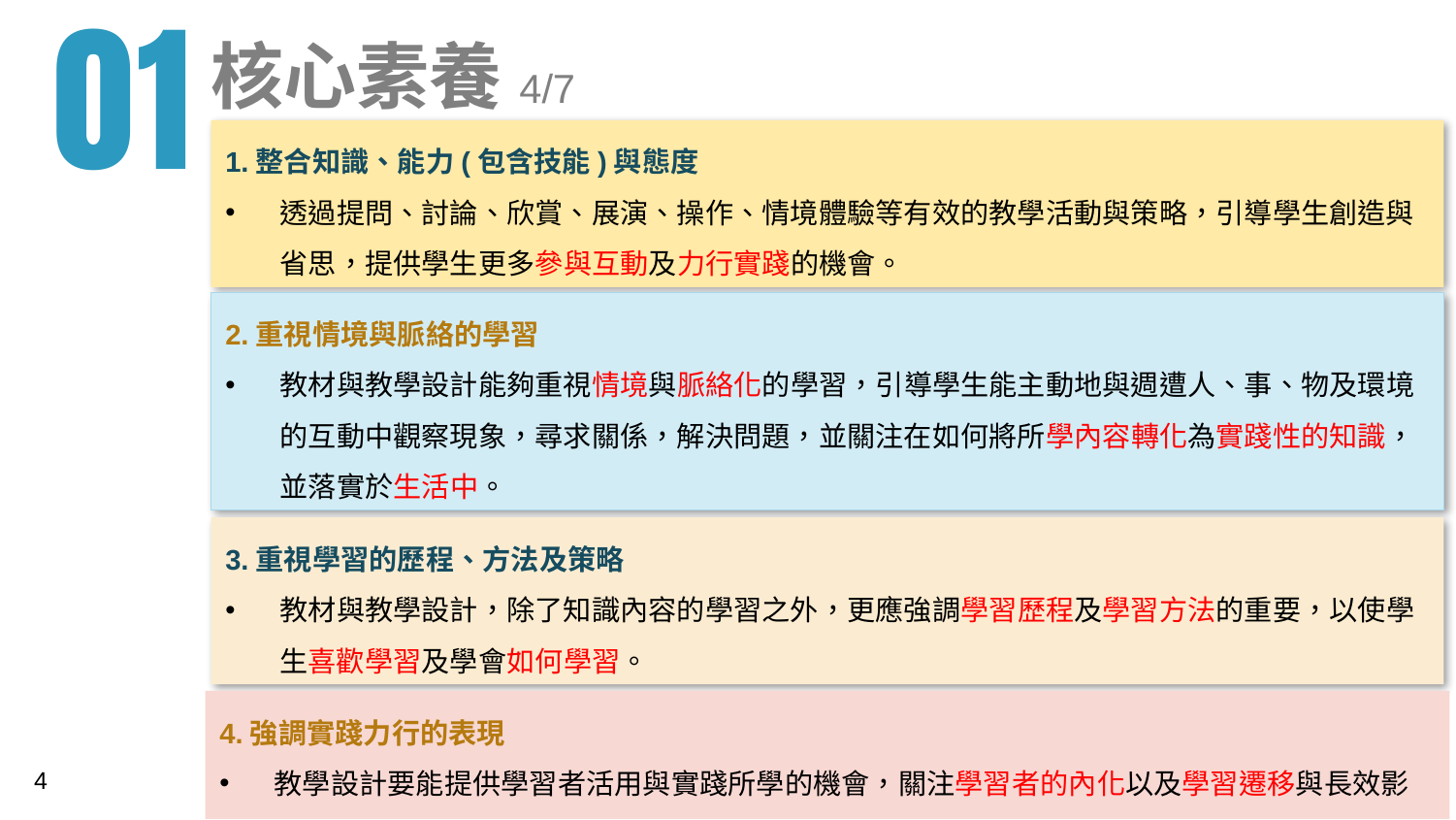

01
核心素養4/7
1.整合知識、能力(包含技能)與態度
透過提問、討論、欣賞、展演、操作、情境體驗等有效的教學活動與策略，引導學生創造與省思，提供學生更多參與互動及力行實踐的機會。
2.重視情境與脈絡的學習
教材與教學設計能夠重視情境與脈絡化的學習，引導學生能主動地與週遭人、事、物及環境的互動中觀察現象，尋求關係，解決問題，並關注在如何將所學內容轉化為實踐性的知識，並落實於生活中。
3.重視學習的歷程、方法及策略
教材與教學設計，除了知識內容的學習之外，更應強調學習歷程及學習方法的重要，以使學生喜歡學習及學會如何學習。
4.強調實踐力行的表現
教學設計要能提供學習者活用與實踐所學的機會，關注學習者的內化以及學習遷移與長效影響。
4